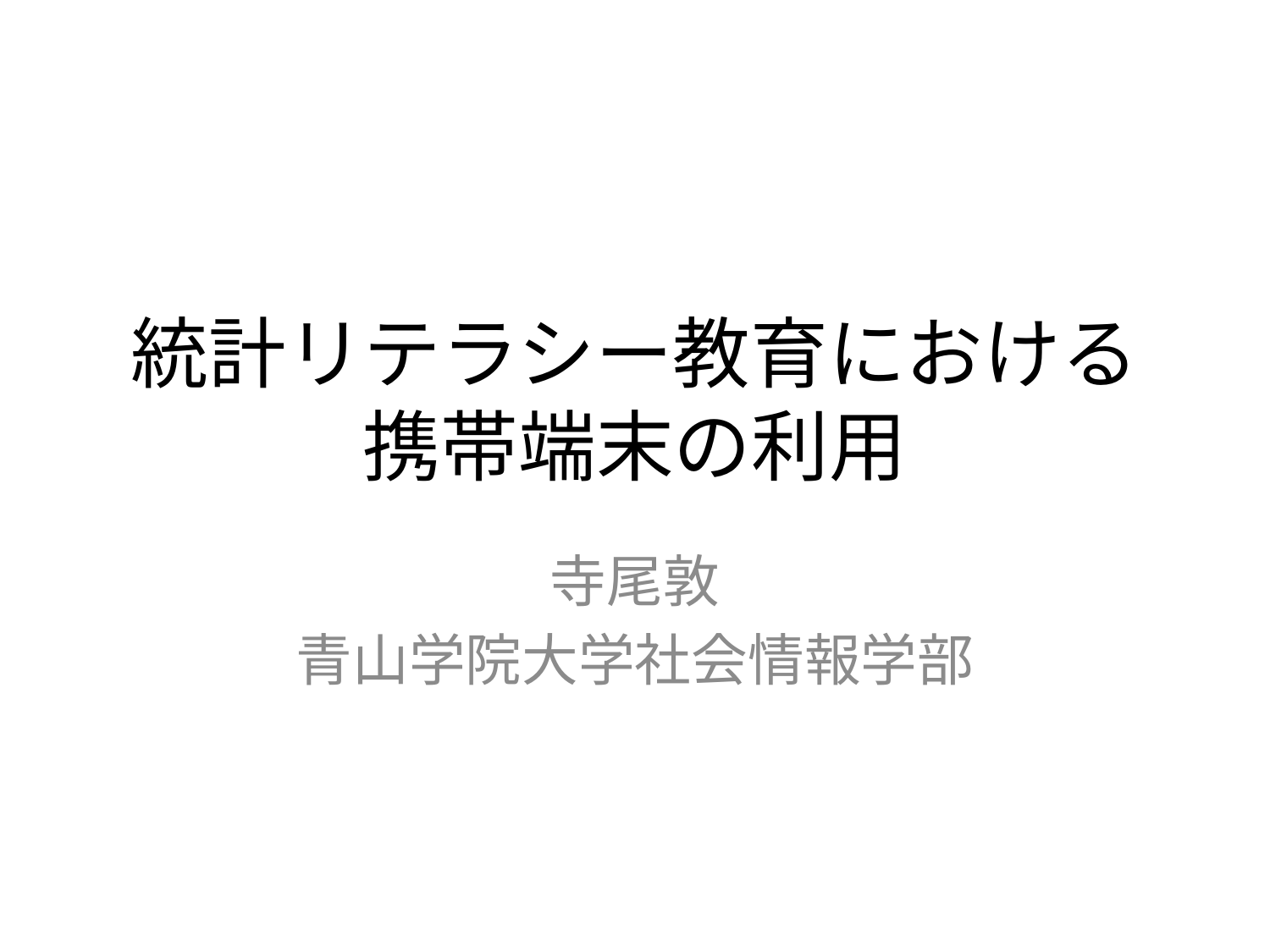

# 統計リテラシー教育における 携帯端末の利用
寺尾敦
青山学院大学社会情報学部